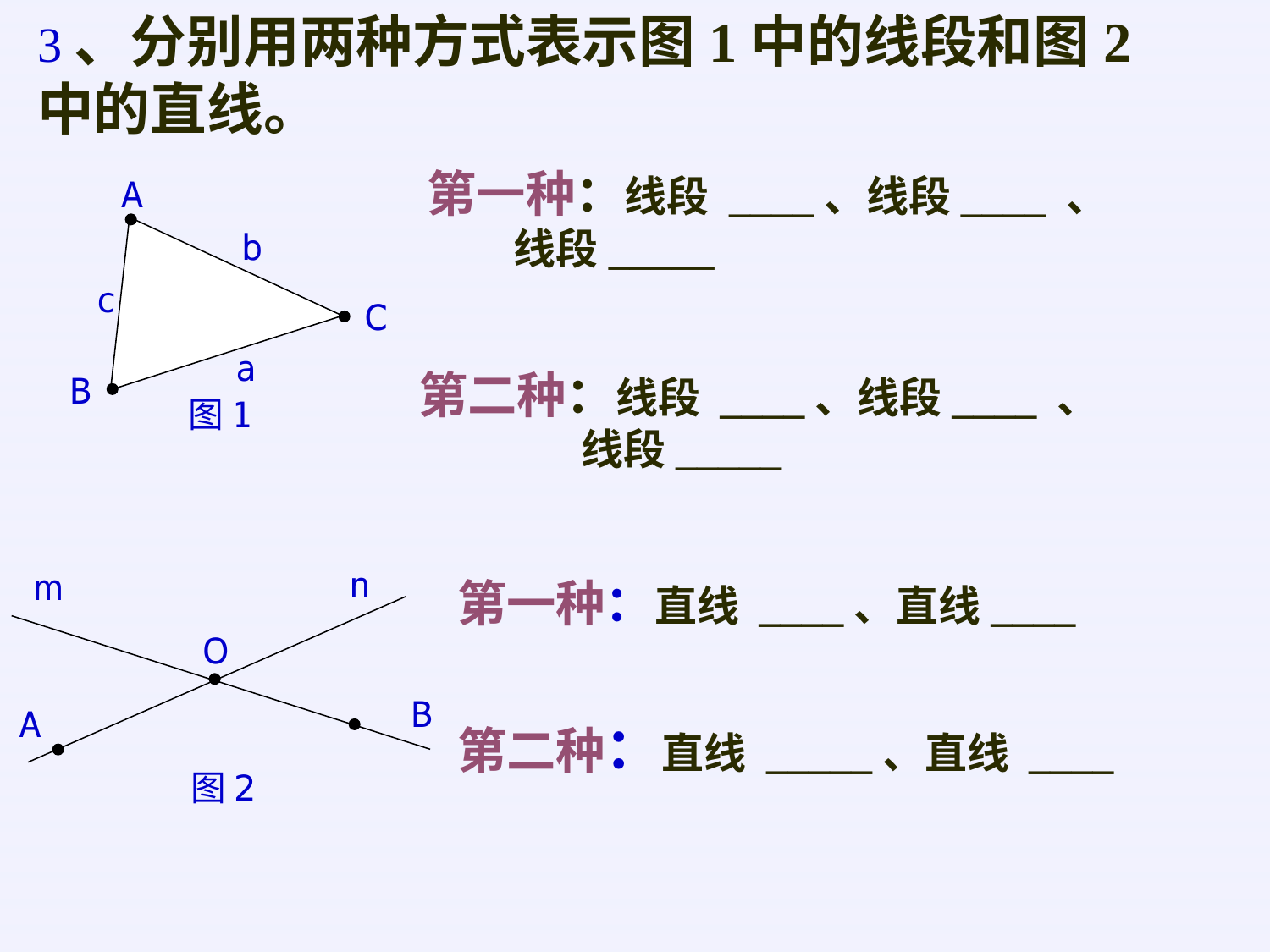

3、分别用两种方式表示图1中的线段和图2中的直线。
第一种：线段 ____、线段____ 、
        线段_____
A

b
c
C

a
B

图1
第二种：线段 ____、线段____ 、
                线段_____

n
m

O

B
A

图2
第一种：直线 ____、直线____
第二种：直线 _____、直线 ____